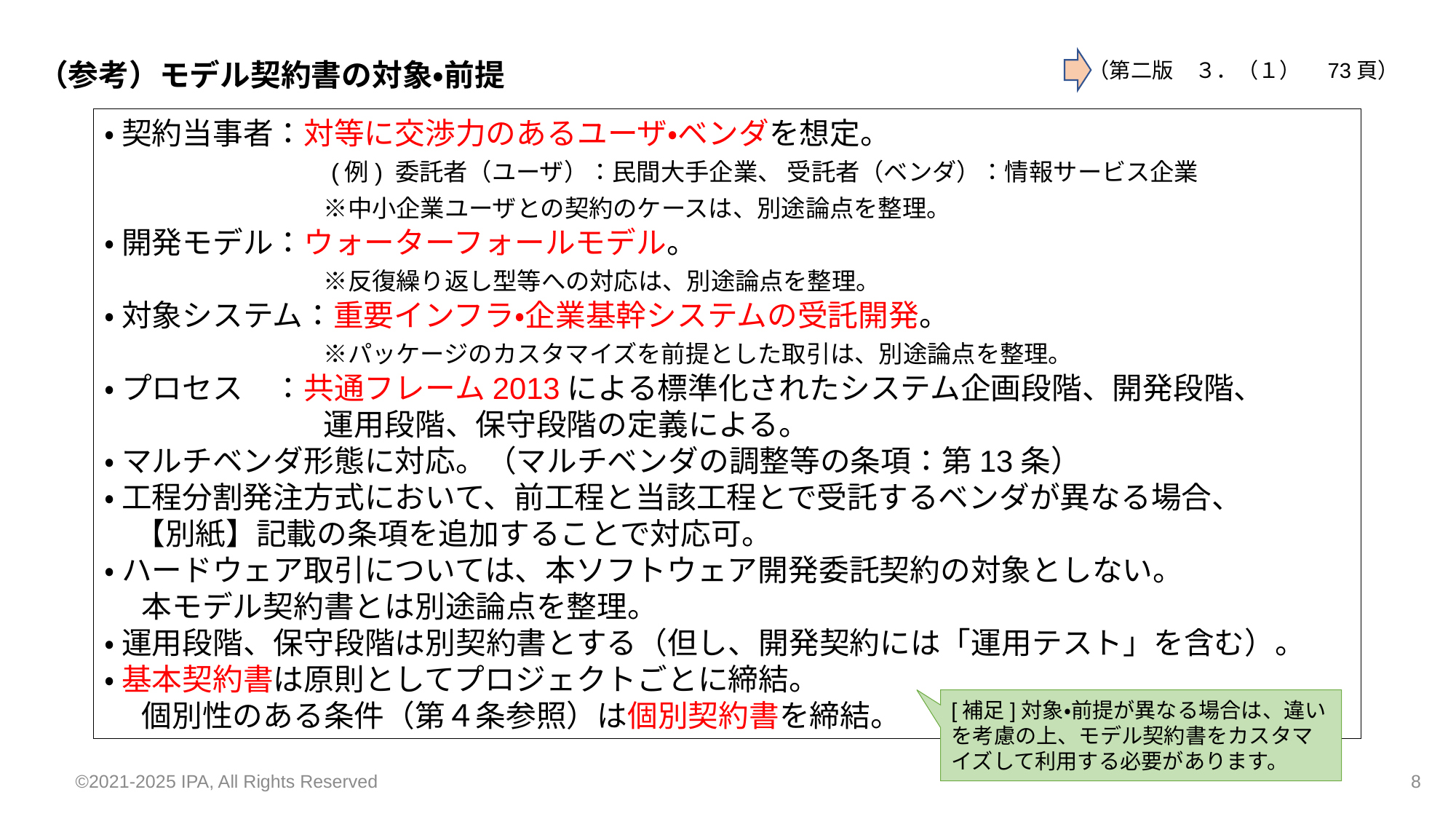

（第二版　３．（１）　73頁）
（参考）モデル契約書の対象・前提
・ 契約当事者：対等に交渉力のあるユーザ・ベンダを想定。
　　　　　　　 (例) 委託者（ユーザ）：民間大手企業、 受託者（ベンダ）：情報サービス企業
　　　　　　　 ※中小企業ユーザとの契約のケースは、別途論点を整理。
・ 開発モデル：ウォーターフォールモデル。
　　　　　　　 ※反復繰り返し型等への対応は、別途論点を整理。
・ 対象システム：重要インフラ・企業基幹システムの受託開発。
　　　　　　　 ※パッケージのカスタマイズを前提とした取引は、別途論点を整理。
・ プロセス　：共通フレーム2013による標準化されたシステム企画段階、開発段階、
　　　　　　　 運用段階、保守段階の定義による。
・ マルチベンダ形態に対応。（マルチベンダの調整等の条項：第13条）
・ 工程分割発注方式において、前工程と当該工程とで受託するベンダが異なる場合、
　【別紙】記載の条項を追加することで対応可。
・ ハードウェア取引については、本ソフトウェア開発委託契約の対象としない。
　 本モデル契約書とは別途論点を整理。
・ 運用段階、保守段階は別契約書とする（但し、開発契約には「運用テスト」を含む）。
・ 基本契約書は原則としてプロジェクトごとに締結。
　 個別性のある条件（第４条参照）は個別契約書を締結。
[補足]対象・前提が異なる場合は、違いを考慮の上、モデル契約書をカスタマイズして利用する必要があります。
©2021-2025 IPA, All Rights Reserved
8